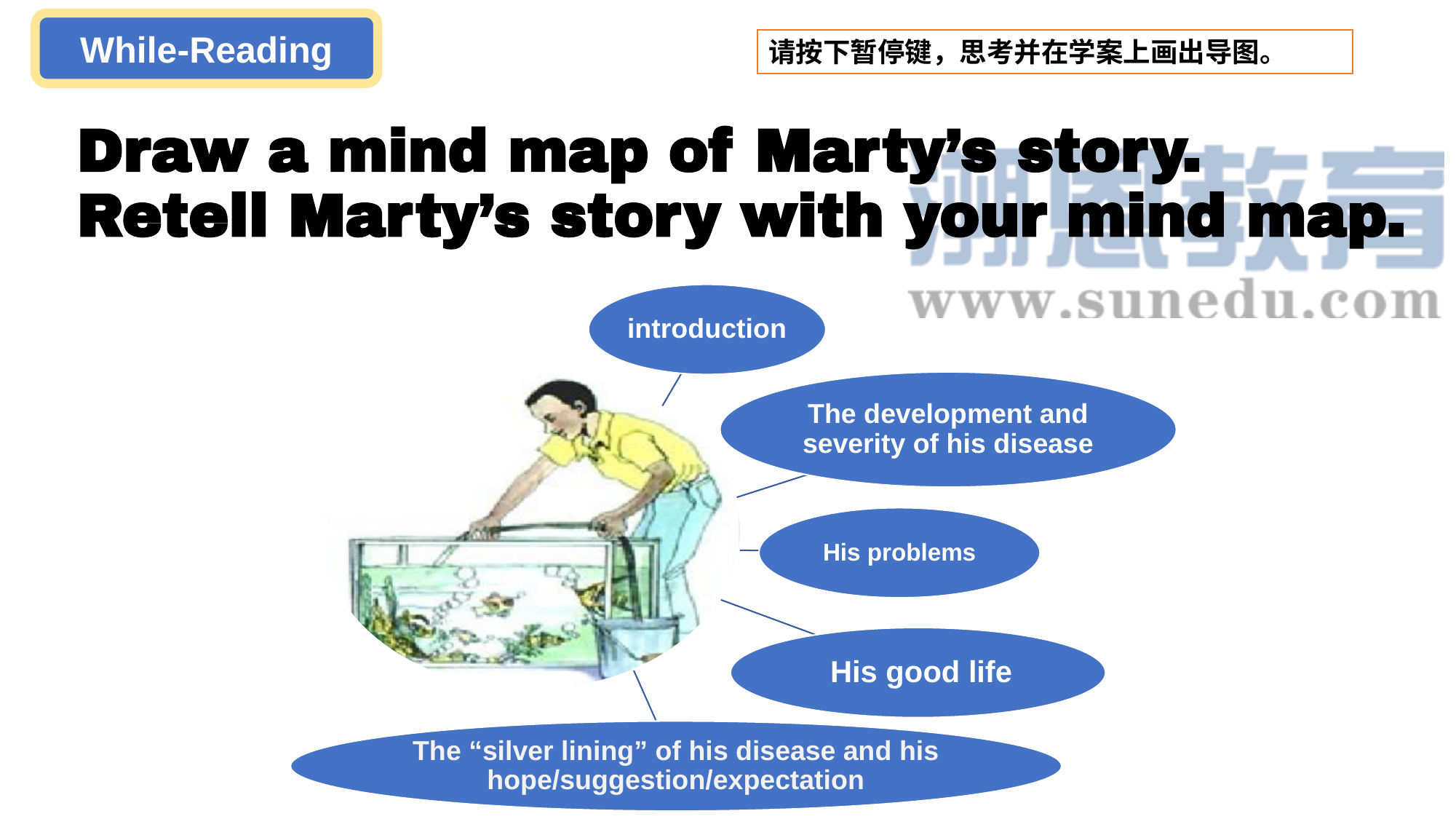

While-Reading
请按下暂停键，思考并在学案上画出导图。
# Draw a mind map of Marty’s story. Retell Marty’s story with your mind map.
introduction
The development and severity of his disease
His problems
 His good life
The “silver lining” of his disease and his hope/suggestion/expectation